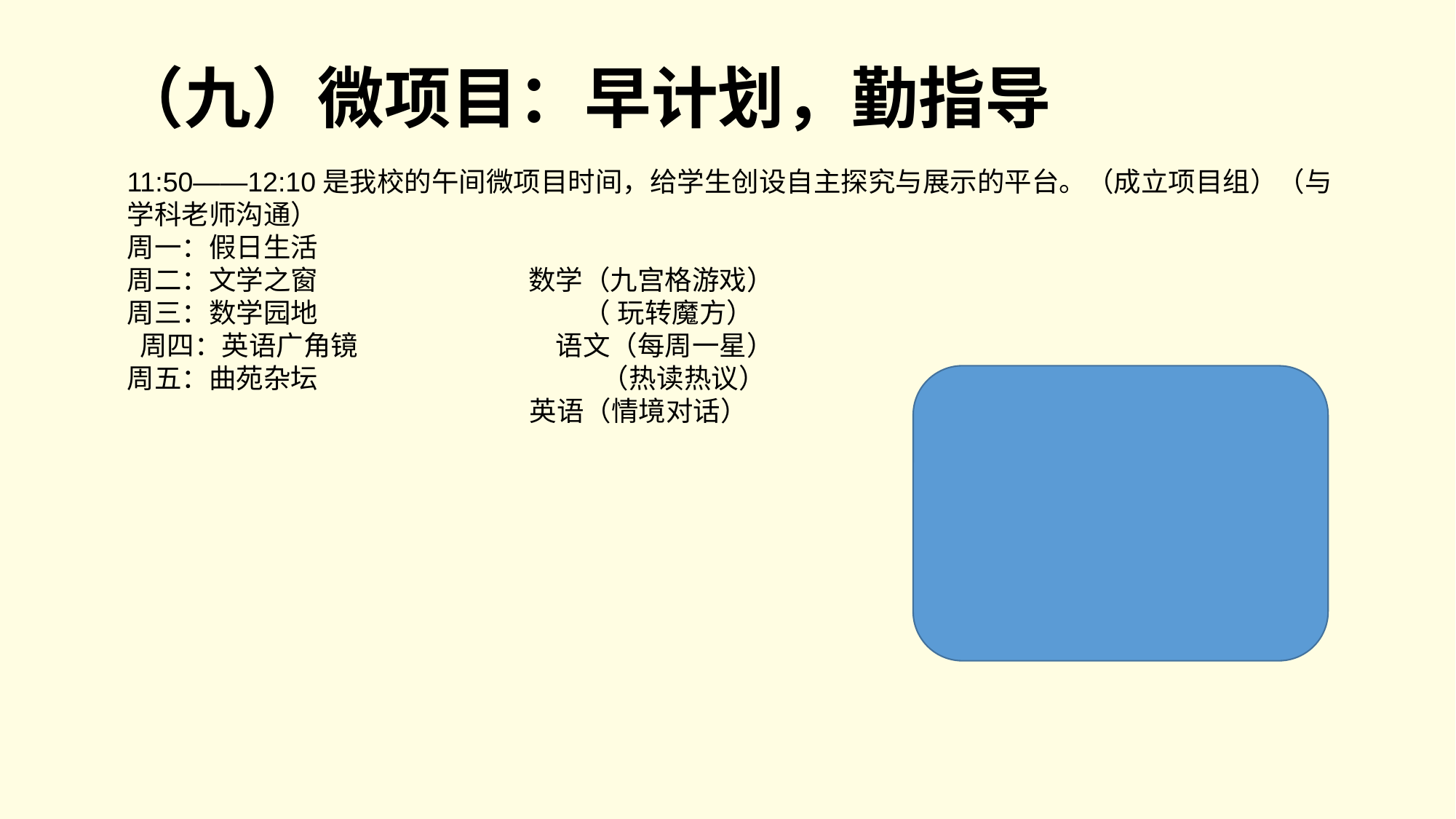

# （九）微项目：早计划，勤指导
11:50——12:10是我校的午间微项目时间，给学生创设自主探究与展示的平台。（成立项目组）（与学科老师沟通）
周一：假日生活
周二：文学之窗                                  数学（九宫格游戏）
周三：数学园地                                           （ 玩转魔方）
 周四：英语广角镜                                语文（每周一星）
周五：曲苑杂坛                                              （热读热议）
                                                                英语（情境对话）